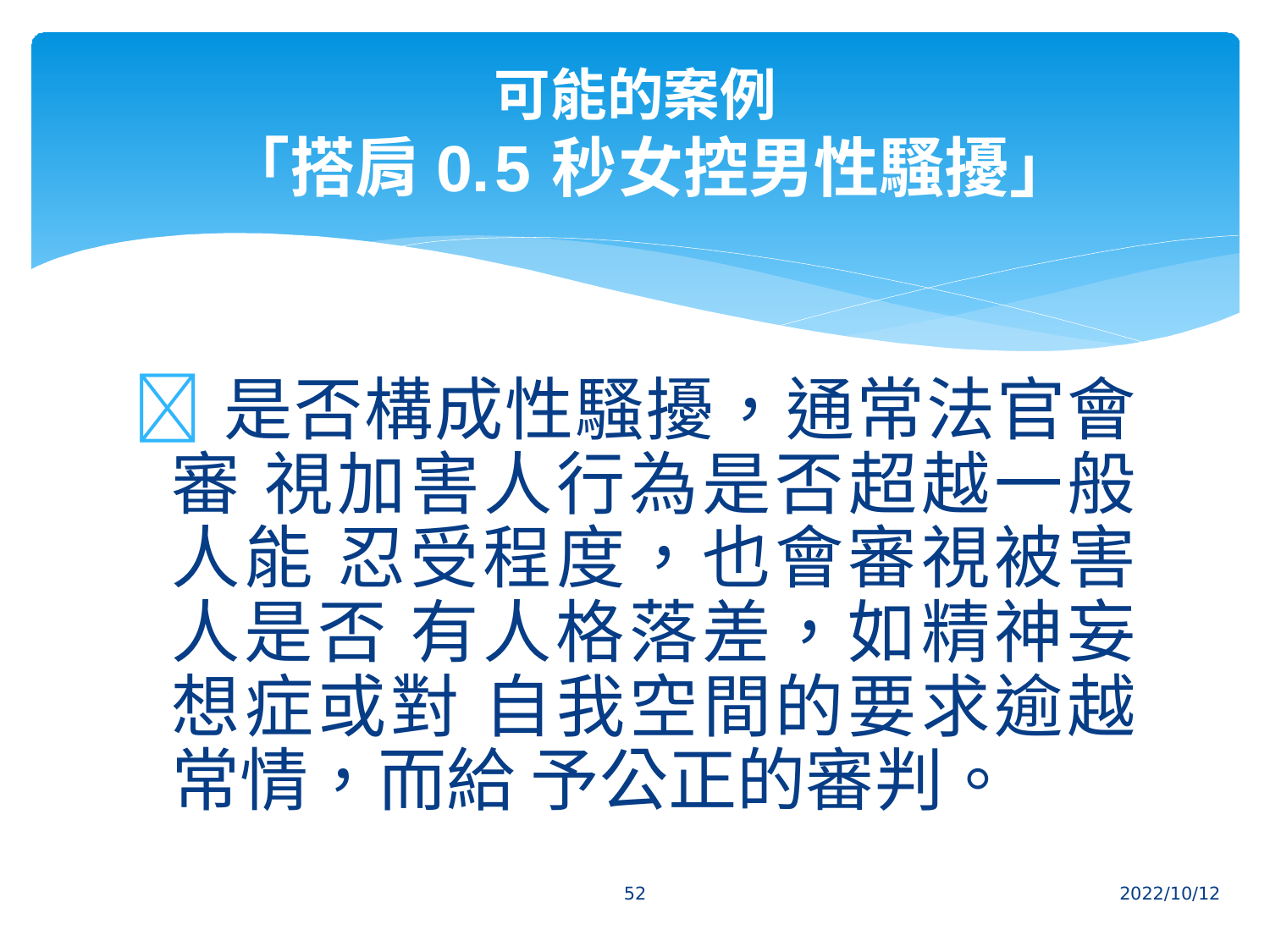

可能的案例
# 「搭肩0.5秒	女控男性騷擾」
∗是否構成性騷擾，通常法官會審 視加害人行為是否超越一般人能 忍受程度，也會審視被害人是否 有人格落差，如精神妄想症或對 自我空間的要求逾越常情，而給 予公正的審判。
52
2022/10/12